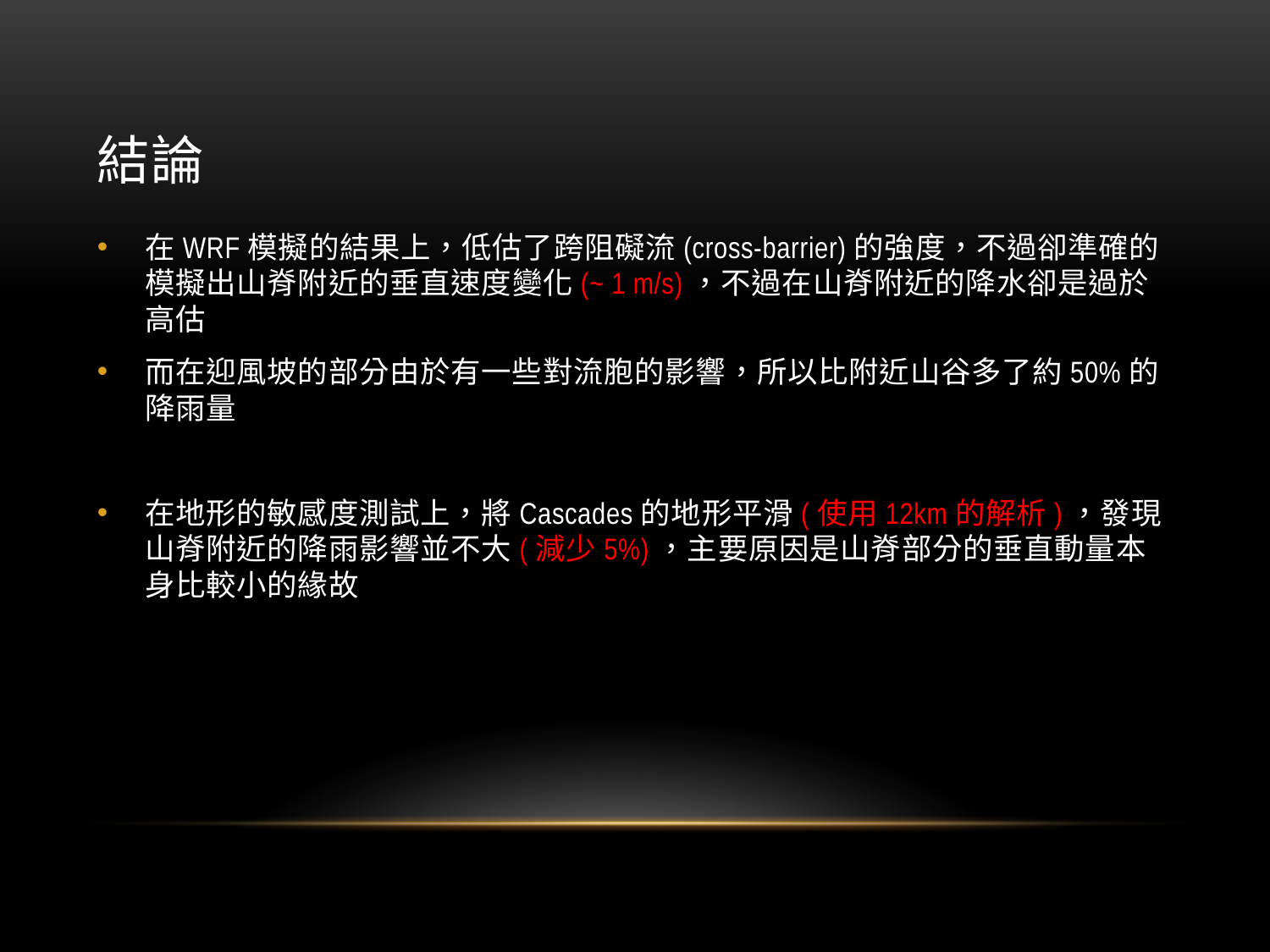

# 結論
在WRF模擬的結果上，低估了跨阻礙流(cross-barrier)的強度，不過卻準確的模擬出山脊附近的垂直速度變化(~ 1 m/s)，不過在山脊附近的降水卻是過於高估
而在迎風坡的部分由於有一些對流胞的影響，所以比附近山谷多了約50%的降雨量

在地形的敏感度測試上，將Cascades的地形平滑(使用12km的解析)，發現山脊附近的降雨影響並不大(減少5%)，主要原因是山脊部分的垂直動量本身比較小的緣故